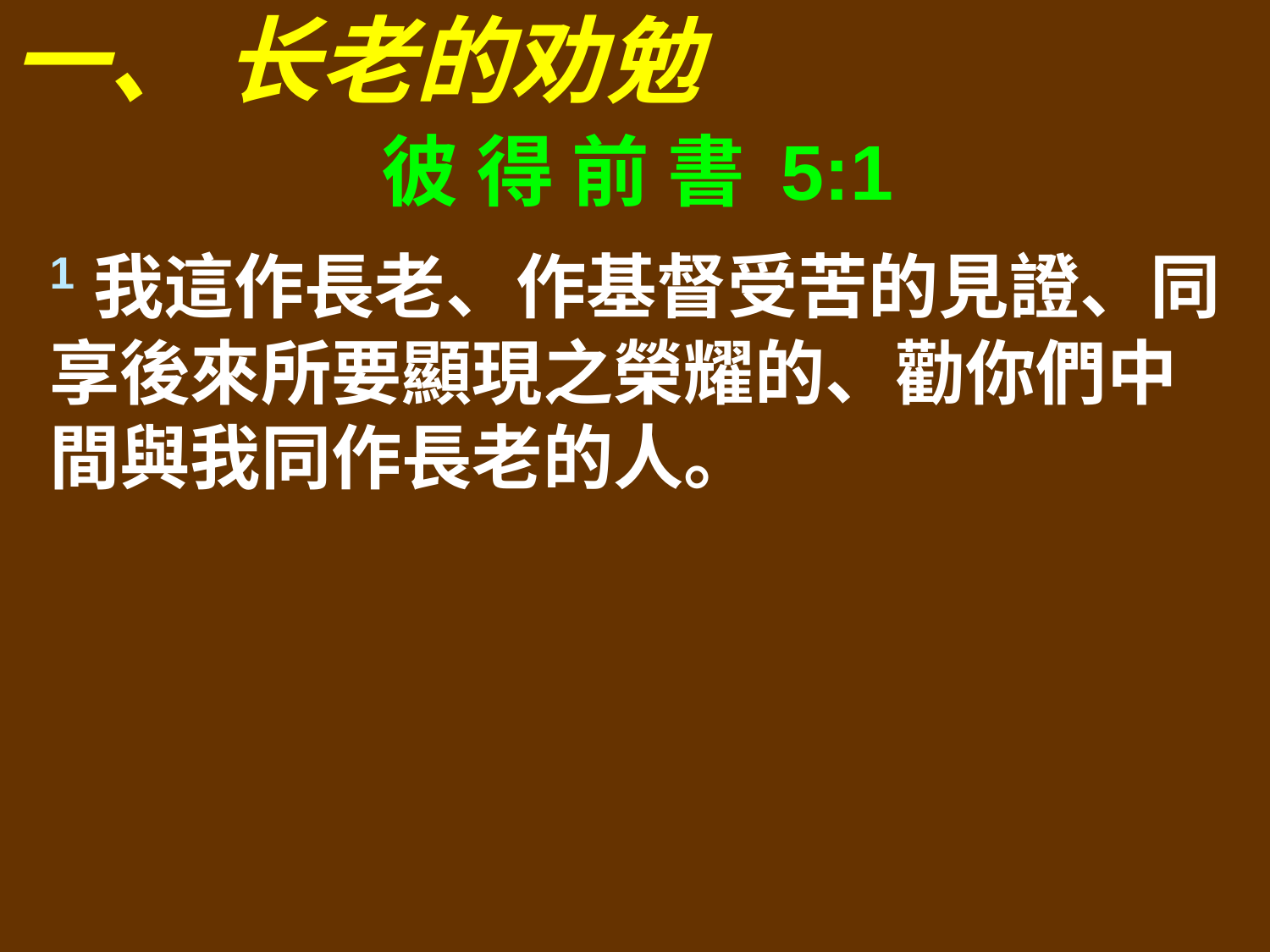

一、 长老的劝勉
彼 得 前 書 5:1
1我這作長老、作基督受苦的見證、同享後來所要顯現之榮耀的、勸你們中間與我同作長老的人。